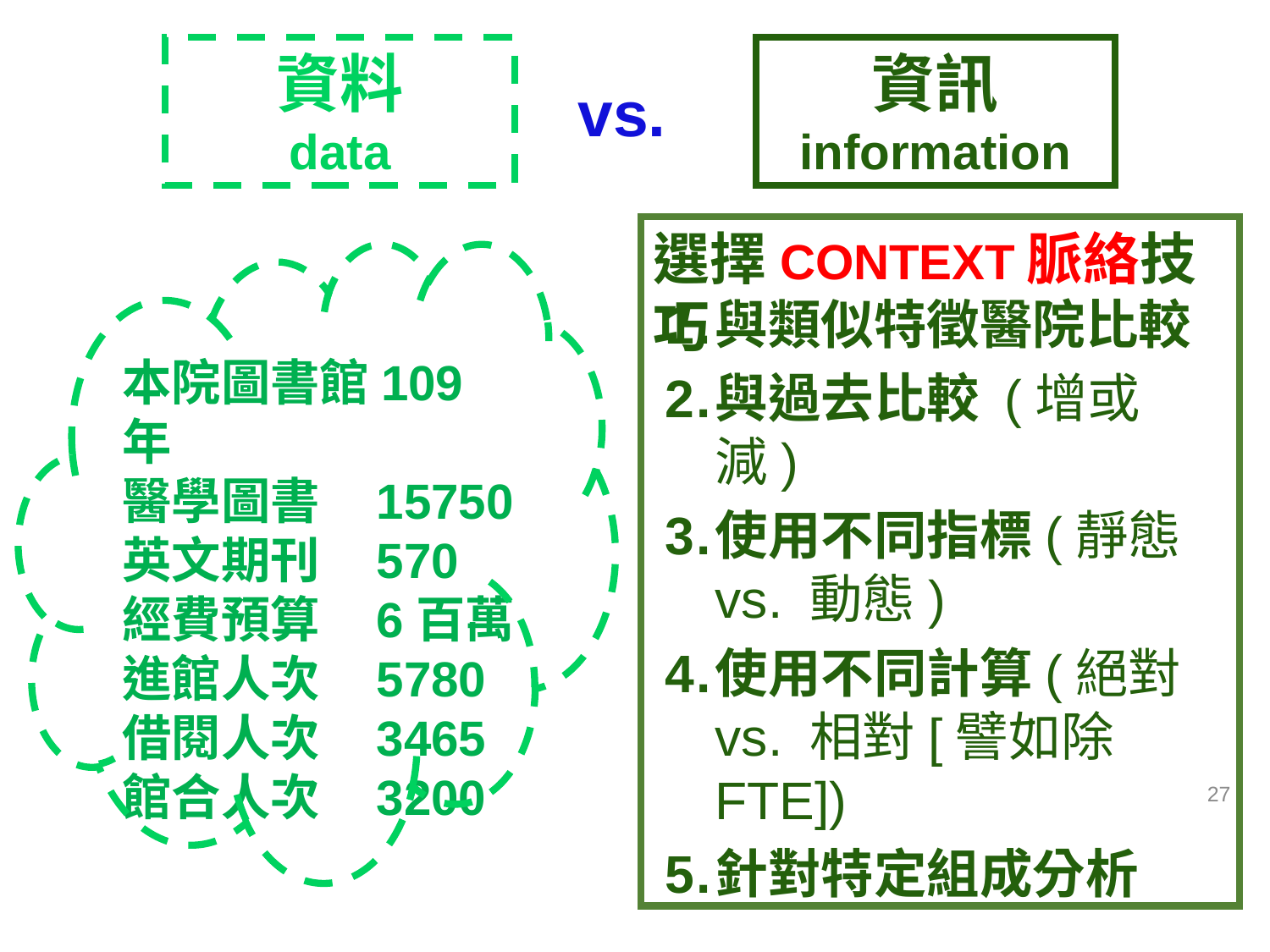

資料
data
資訊
information
vs.

本院圖書館109年
醫學圖書	15750
英文期刊	570
經費預算	6百萬
進館人次	5780
借閱人次	3465
館合人次	3200
選擇CONTEXT脈絡技巧

與類似特徵醫院比較
與過去比較 (增或減)
使用不同指標(靜態 vs. 動態)
使用不同計算(絕對 vs. 相對[譬如除FTE])
針對特定組成分析
27